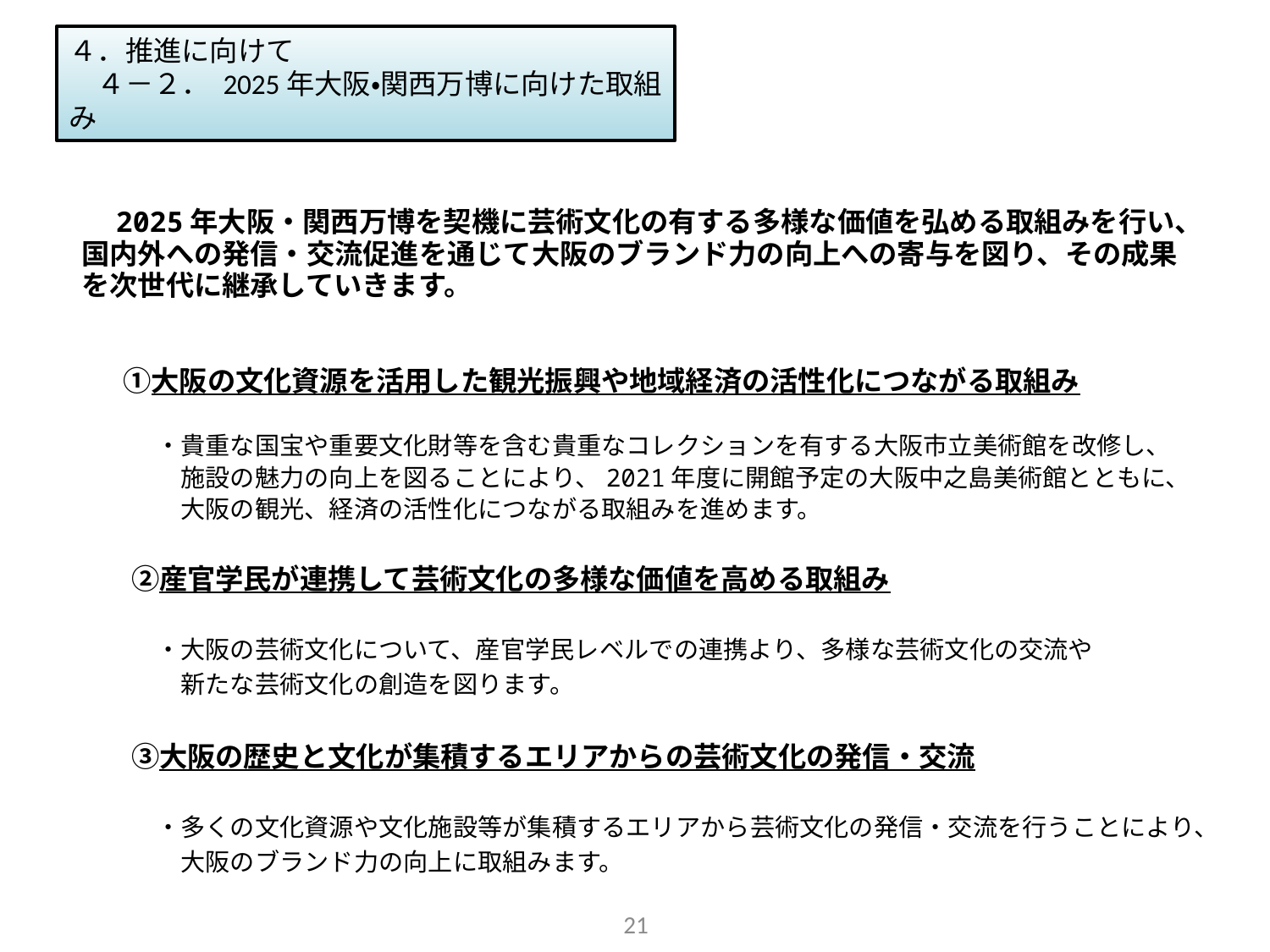

４．推進に向けて
　４－２． 2025年大阪・関西万博に向けた取組み
　 2025年大阪・関西万博を契機に芸術文化の有する多様な価値を弘める取組みを行い、国内外への発信・交流促進を通じて大阪のブランド力の向上への寄与を図り、その成果を次世代に継承していきます。

  　①大阪の文化資源を活用した観光振興や地域経済の活性化につながる取組み

　　　・貴重な国宝や重要文化財等を含む貴重なコレクションを有する大阪市立美術館を改修し、
　　　　施設の魅力の向上を図ることにより、2021年度に開館予定の大阪中之島美術館とともに、
　　　　大阪の観光、経済の活性化につながる取組みを進めます。

　　②産官学民が連携して芸術文化の多様な価値を高める取組み

　　　・大阪の芸術文化について、産官学民レベルでの連携より、多様な芸術文化の交流や
　　　　新たな芸術文化の創造を図ります。

　　③大阪の歴史と文化が集積するエリアからの芸術文化の発信・交流

　　　・多くの文化資源や文化施設等が集積するエリアから芸術文化の発信・交流を行うことにより、
　　　　大阪のブランド力の向上に取組みます。
21